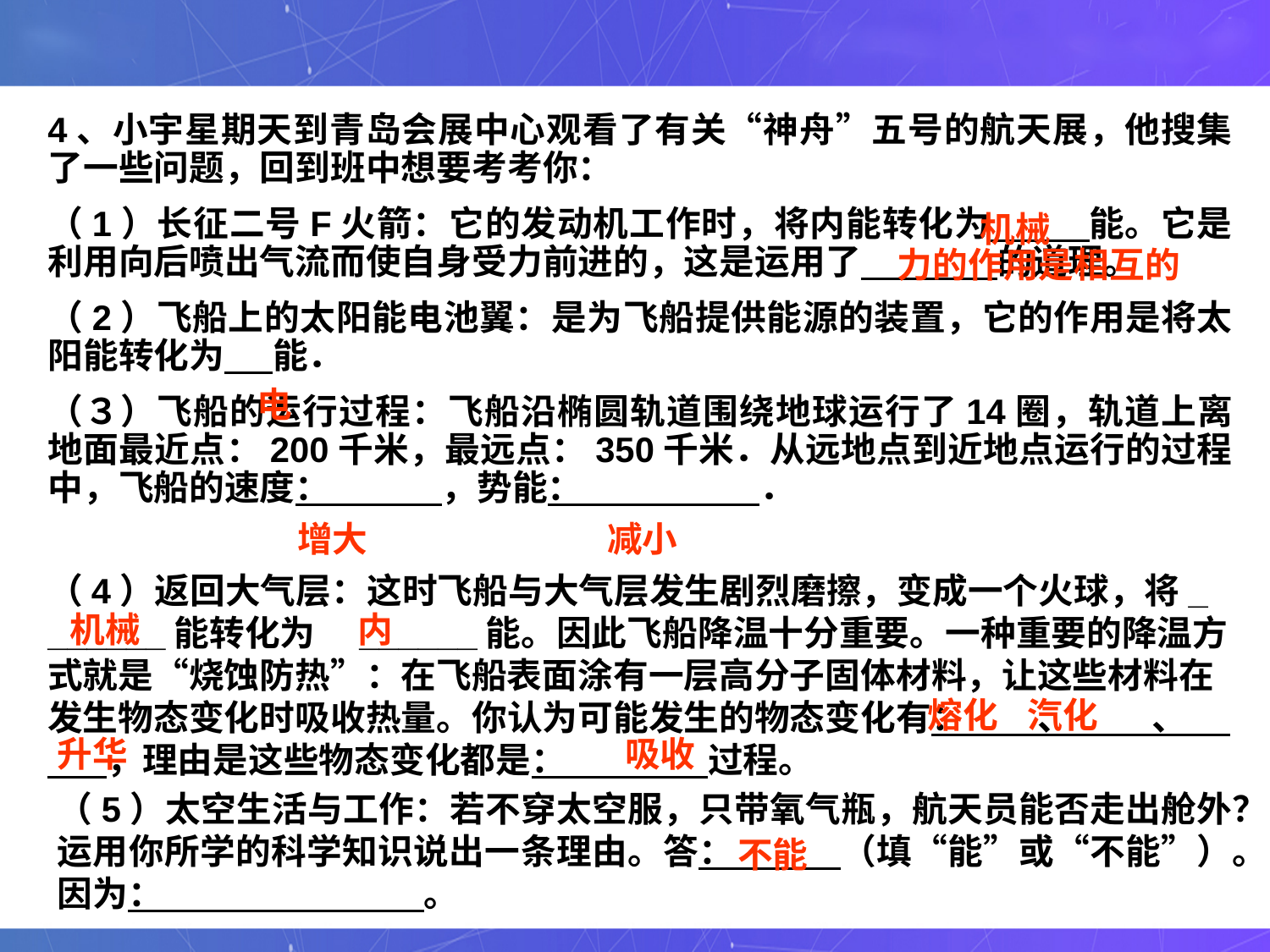

4、小宇星期天到青岛会展中心观看了有关“神舟”五号的航天展，他搜集了一些问题，回到班中想要考考你：
（1）长征二号F火箭：它的发动机工作时，将内能转化为　   　能。它是利用向后喷出气流而使自身受力前进的，这是运用了                 的道理。
（2）飞船上的太阳能电池翼：是为飞船提供能源的装置，它的作用是将太阳能转化为      能．
（３）飞船的运行过程：飞船沿椭圆轨道围绕地球运行了14圈，轨道上离地面最近点：200千米，最远点：350千米．从远地点到近地点运行的过程中，飞船的速度：　     　，势能：　　　　　．
机械
力的作用是相互的
电
增大
减小
（4）返回大气层：这时飞船与大气层发生剧烈磨擦，变成一个火球，将_ ______能转化为　______能。因此飞船降温十分重要。一种重要的降温方式就是“烧蚀防热”：在飞船表面涂有一层高分子固体材料，让这些材料在发生物态变化时吸收热量。你认为可能发生的物态变化有：　　、 　　、 　　   ，理由是这些物态变化都是：　　　　过程。
机械
内
熔化
汽化
升华
吸收
（5）太空生活与工作：若不穿太空服，只带氧气瓶，航天员能否走出舱外？运用你所学的科学知识说出一条理由。答：　　　（填“能”或“不能”）。因为：　　　　      　　。
不能